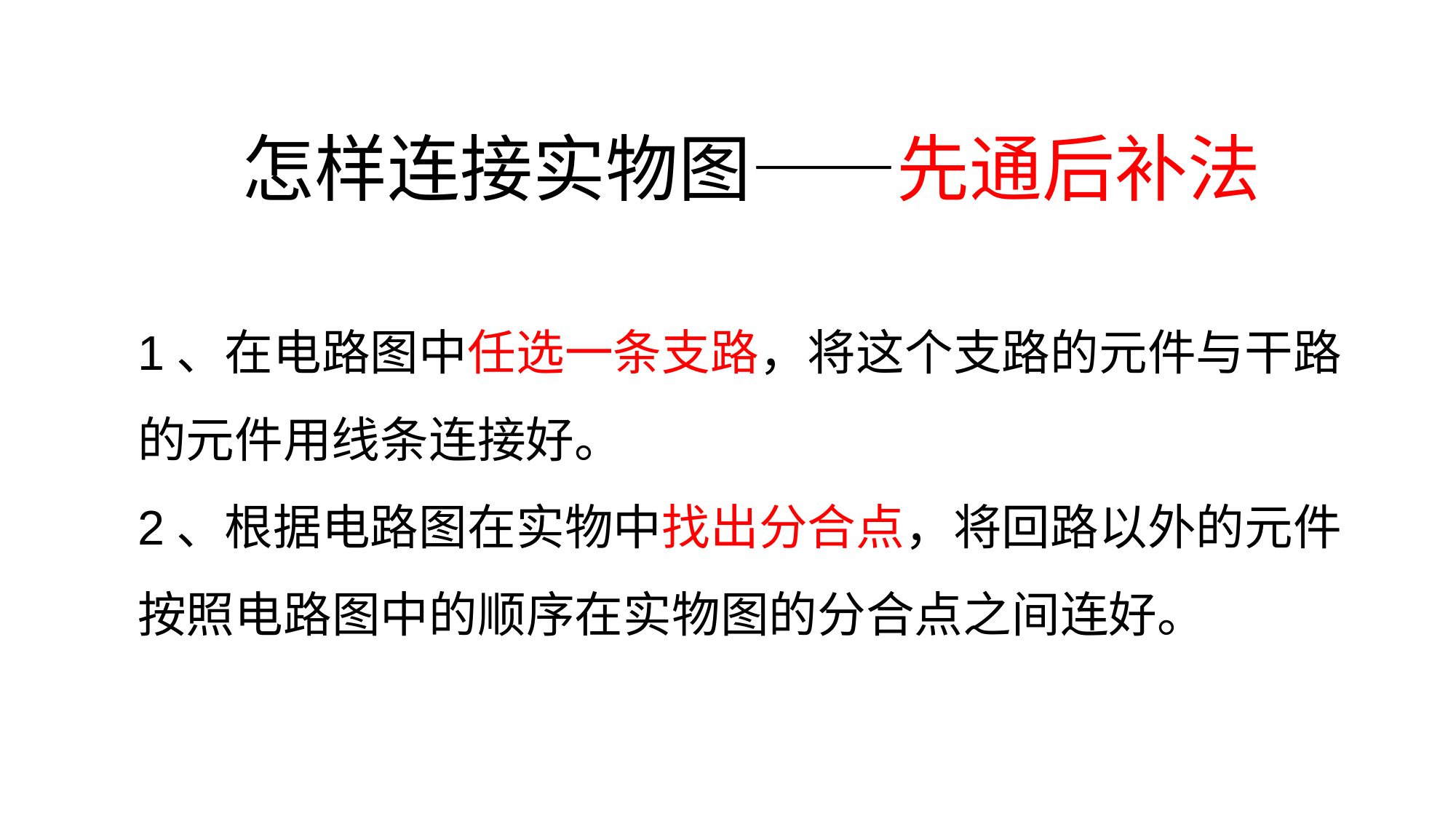

怎样连接实物图——先通后补法
1、在电路图中任选一条支路，将这个支路的元件与干路的元件用线条连接好。
2、根据电路图在实物中找出分合点，将回路以外的元件按照电路图中的顺序在实物图的分合点之间连好。